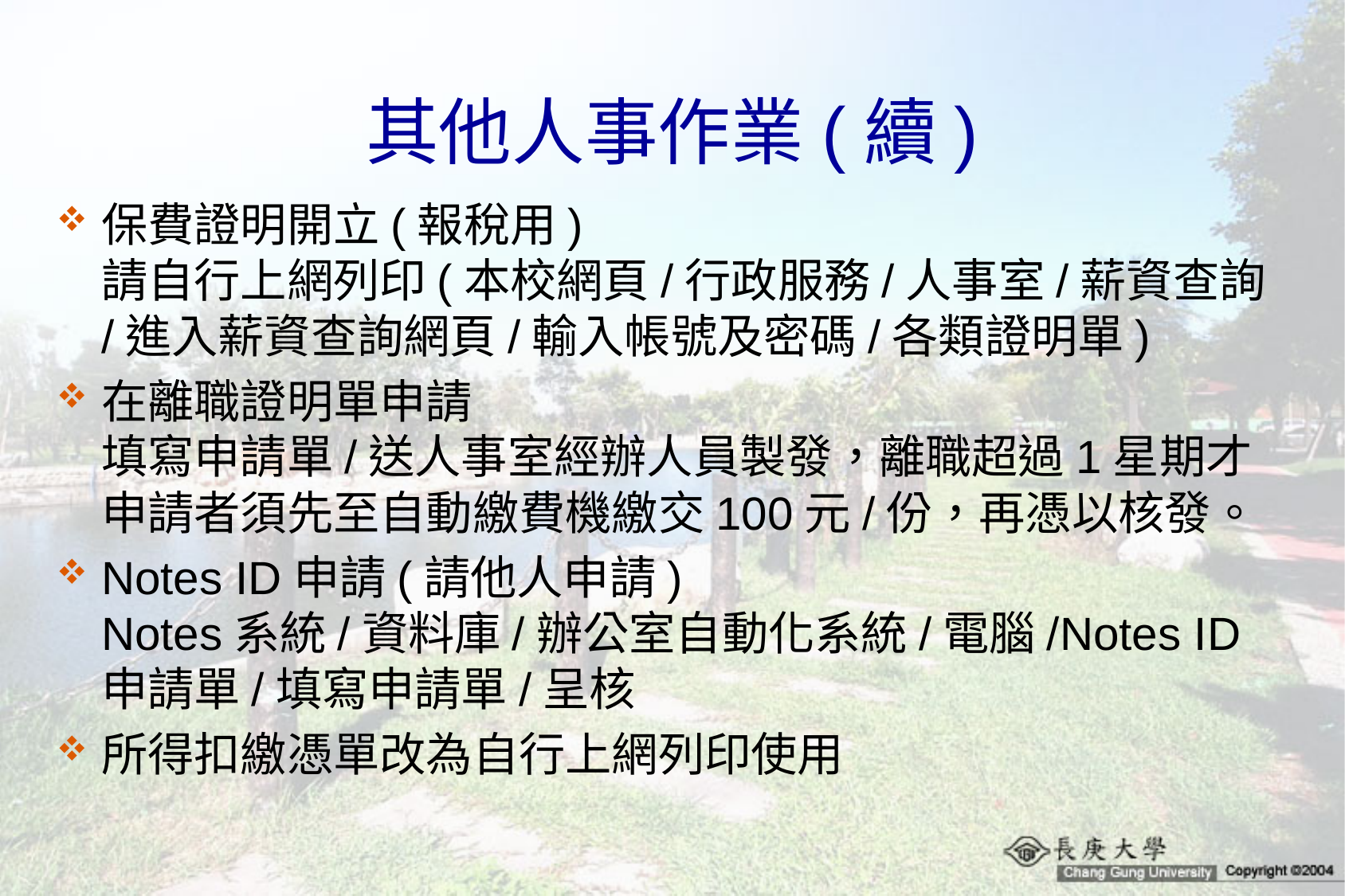

# 其他人事作業(續)
保費證明開立(報稅用)
請自行上網列印(本校網頁/行政服務/人事室/薪資查詢/進入薪資查詢網頁/輸入帳號及密碼/各類證明單)
在離職證明單申請
填寫申請單/送人事室經辦人員製發，離職超過1星期才申請者須先至自動繳費機繳交100元/份，再憑以核發。
Notes ID申請(請他人申請)
Notes系統/資料庫/辦公室自動化系統/電腦/Notes ID申請單/填寫申請單/呈核
所得扣繳憑單改為自行上網列印使用